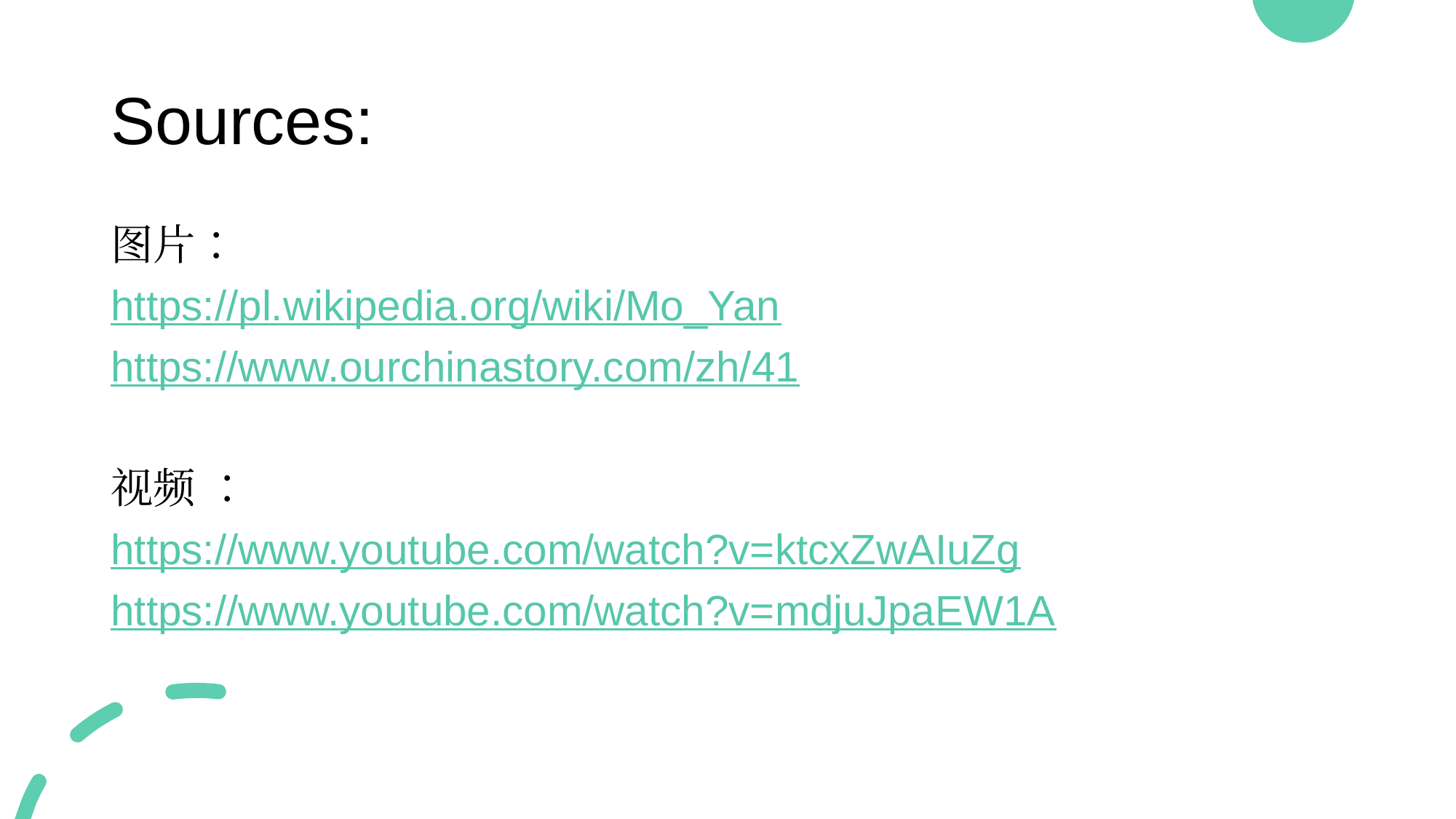

# Sources:
图片：
https://pl.wikipedia.org/wiki/Mo_Yan
https://www.ourchinastory.com/zh/41

视频 ：
https://www.youtube.com/watch?v=ktcxZwAIuZg
https://www.youtube.com/watch?v=mdjuJpaEW1A